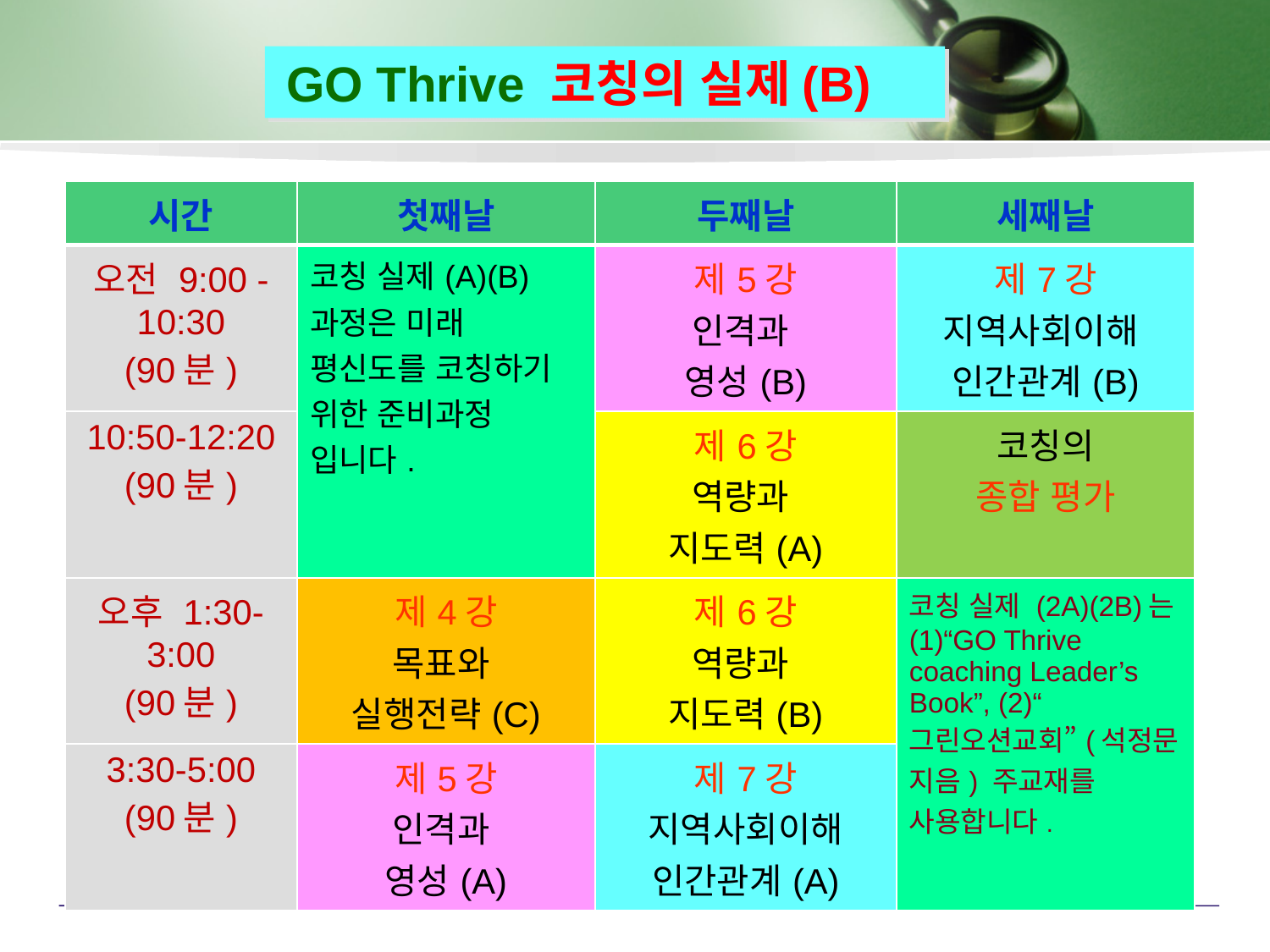

GO Thrive 코칭의 실제(B)
| 시간 | 첫째날 | 두째날 | 세째날 |
| --- | --- | --- | --- |
| 오전 9:00 -10:30 (90분) | 코칭 실제(A)(B) 과정은 미래 평신도를 코칭하기 위한 준비과정 입니다. | 제5강 인격과 영성(B) | 제7강 지역사회이해 인간관계(B) |
| 10:50-12:20 (90분) |  | 제6강 역량과 지도력(A) | 코칭의 종합 평가 |
| 오후 1:30-3:00 (90분) | 제4강 목표와 실행전략(C) | 제6강 역량과 지도력(B) | 코칭 실제 (2A)(2B)는 (1)“GO Thrive coaching Leader’s Book”, (2)“그린오션교회”(석정문 지음) 주교재를 사용합니다. |
| 3:30-5:00 (90분) | 제5강 인격과 영성(A) | 제7강 지역사회이해 인간관계(A) |  |